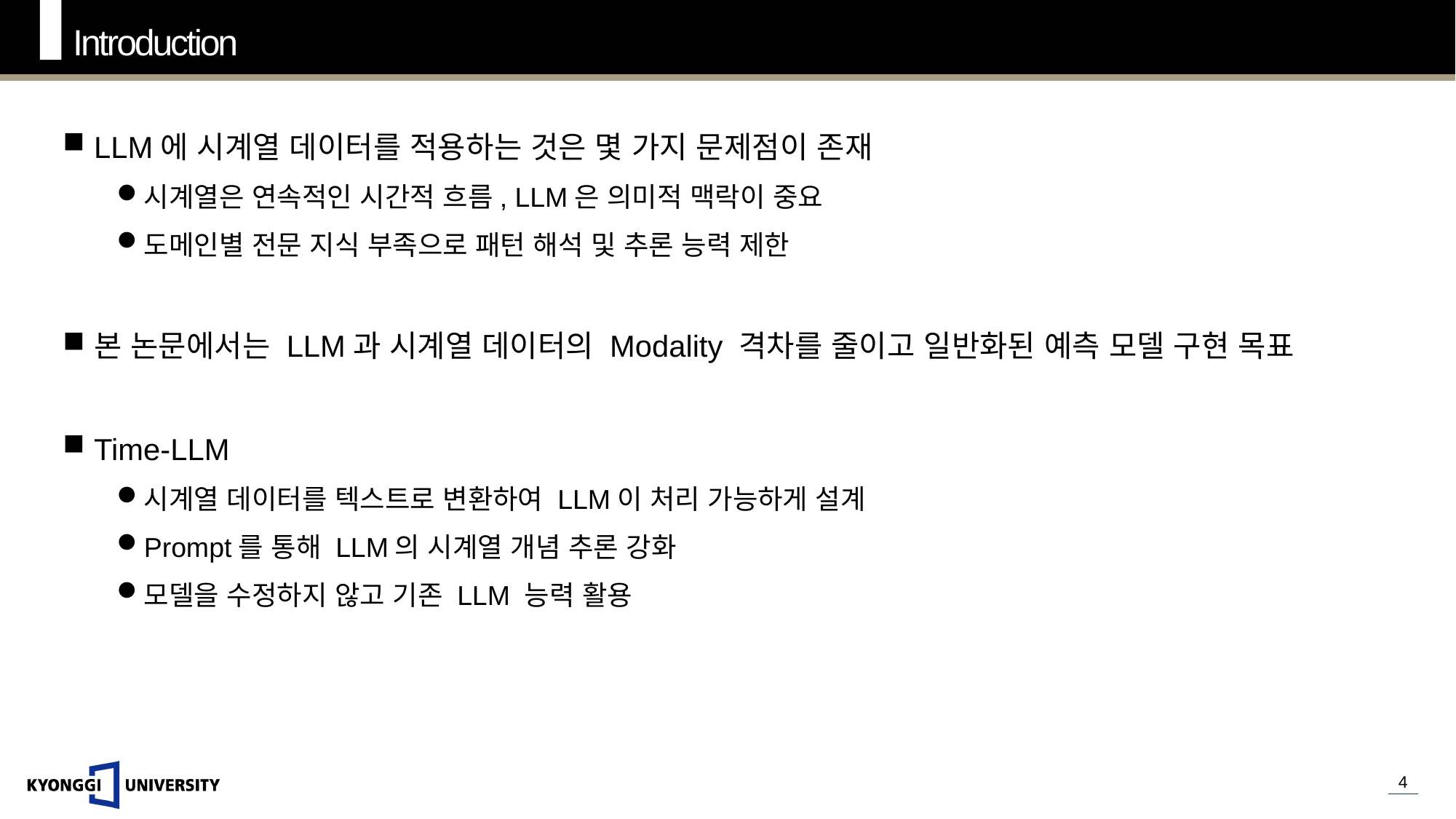

Introduction
LLM에 시계열 데이터를 적용하는 것은 몇 가지 문제점이 존재
시계열은 연속적인 시간적 흐름, LLM은 의미적 맥락이 중요
도메인별 전문 지식 부족으로 패턴 해석 및 추론 능력 제한

본 논문에서는 LLM과 시계열 데이터의 Modality 격차를 줄이고 일반화된 예측 모델 구현 목표

Time-LLM
시계열 데이터를 텍스트로 변환하여 LLM이 처리 가능하게 설계
Prompt를 통해 LLM의 시계열 개념 추론 강화
모델을 수정하지 않고 기존 LLM 능력 활용